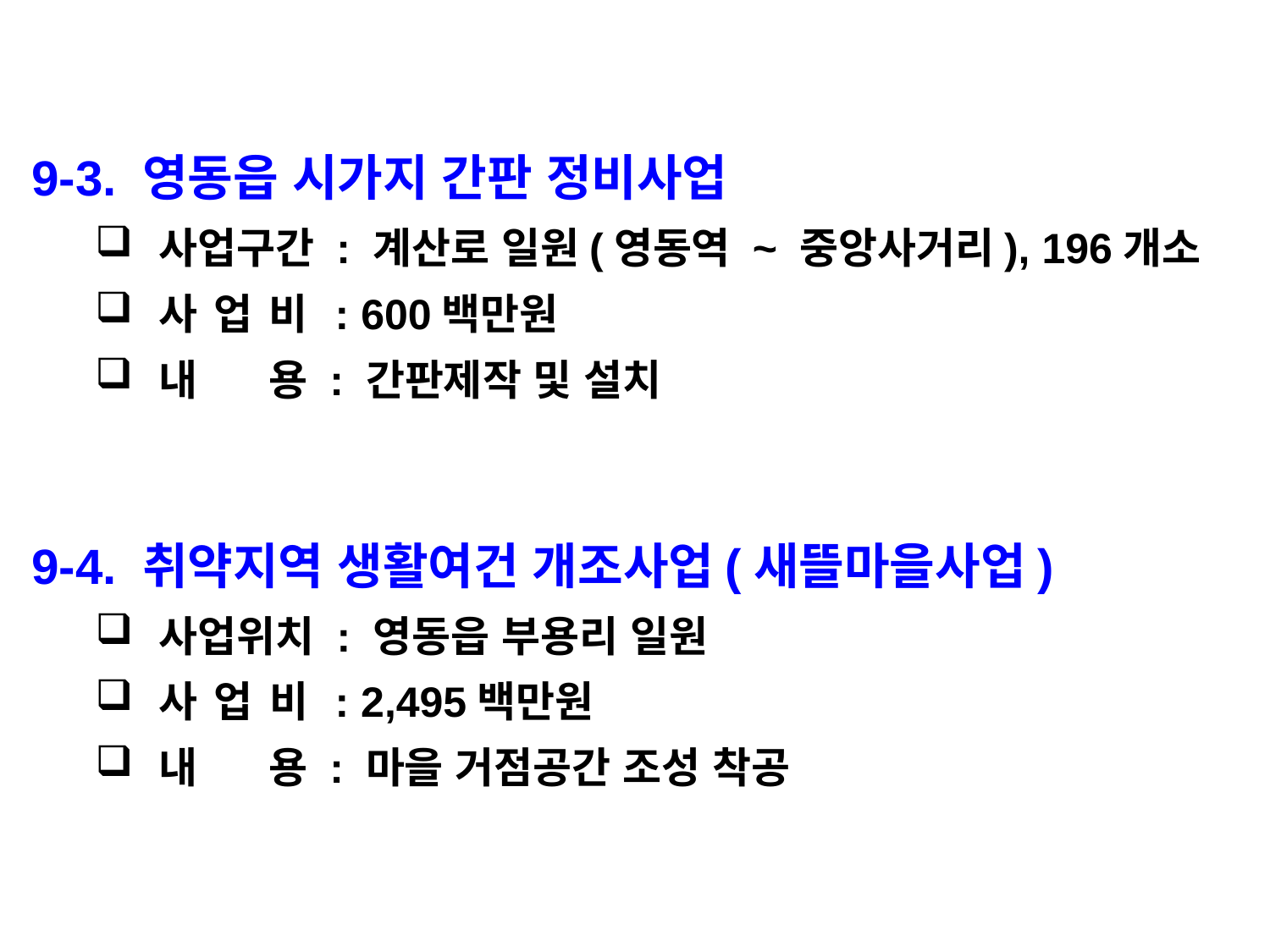

9-3. 영동읍 시가지 간판 정비사업
사업구간 : 계산로 일원(영동역 ~ 중앙사거리), 196개소
사 업 비 : 600백만원
내      용 : 간판제작 및 설치
9-4. 취약지역 생활여건 개조사업(새뜰마을사업)
사업위치 : 영동읍 부용리 일원
사 업 비 : 2,495백만원
내      용 : 마을 거점공간 조성 착공